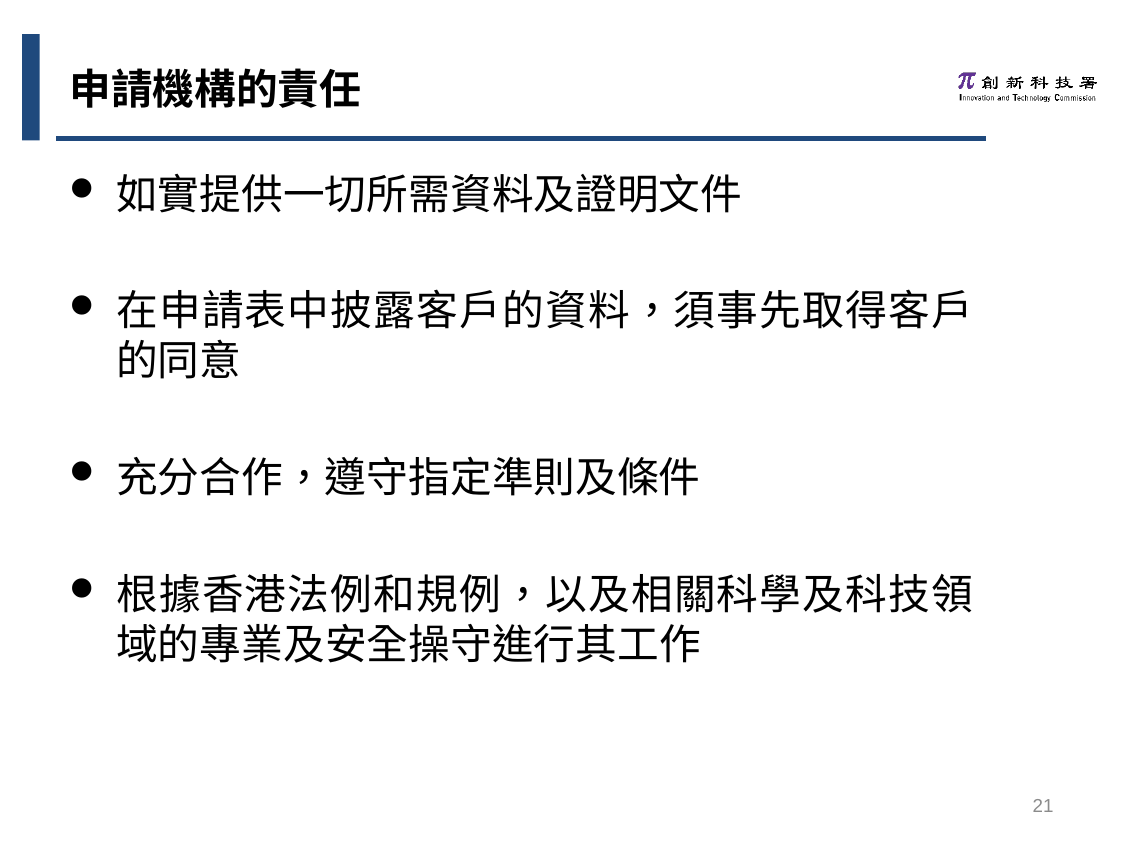

申請機構的責任

如實提供一切所需資料及證明文件

在申請表中披露客戶的資料，須事先取得客戶的同意

充分合作，遵守指定準則及條件

根據香港法例和規例，以及相關科學及科技領域的專業及安全操守進行其工作

21